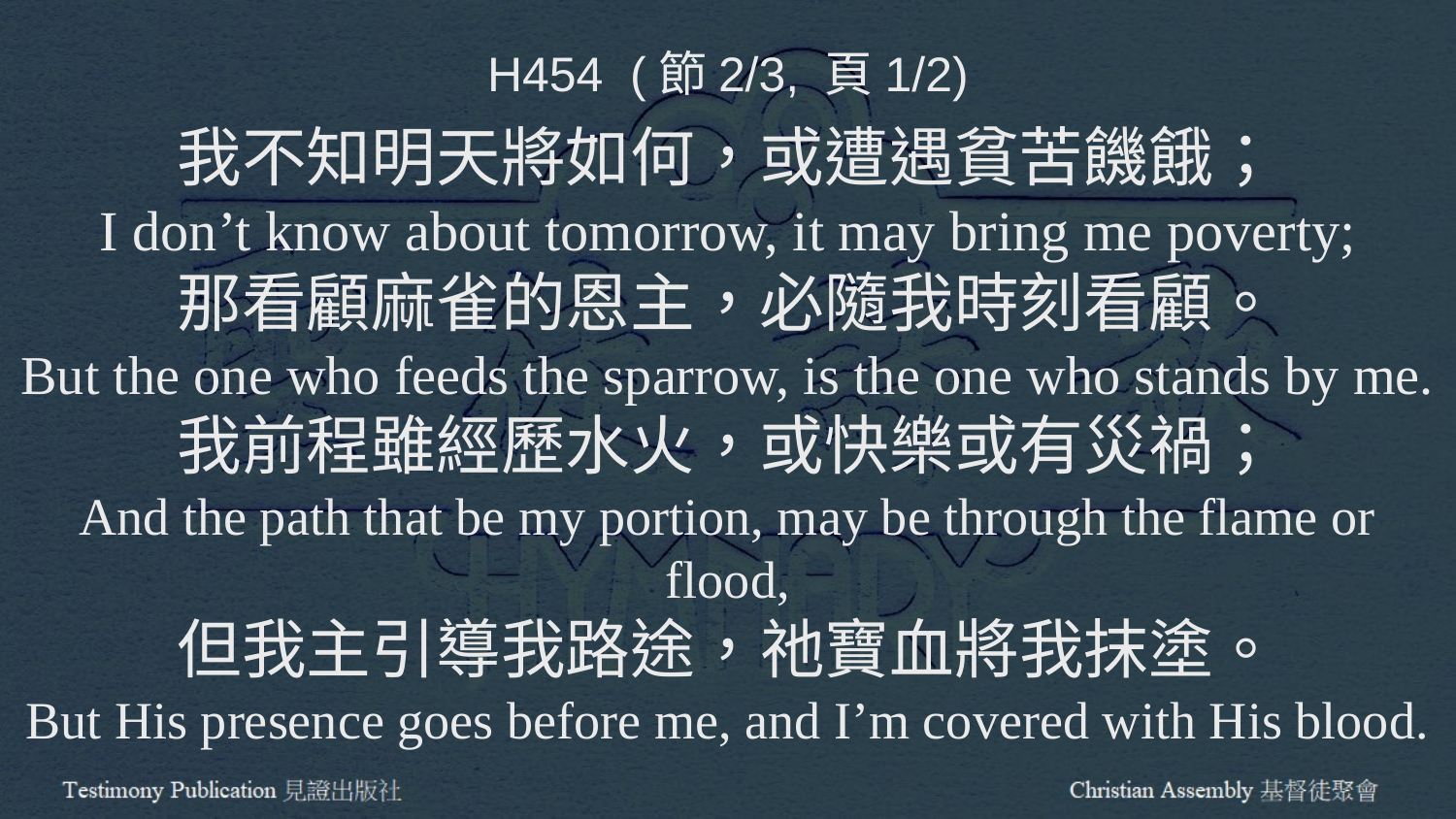

H454  (節2/3, 頁1/2)
我不知明天將如何，或遭遇貧苦饑餓；
I don’t know about tomorrow, it may bring me poverty;
那看顧麻雀的恩主，必隨我時刻看顧。
But the one who feeds the sparrow, is the one who stands by me.
我前程雖經歷水火，或快樂或有災禍；
And the path that be my portion, may be through the flame or flood,
但我主引導我路途，祂寶血將我抹塗。
But His presence goes before me, and I’m covered with His blood.